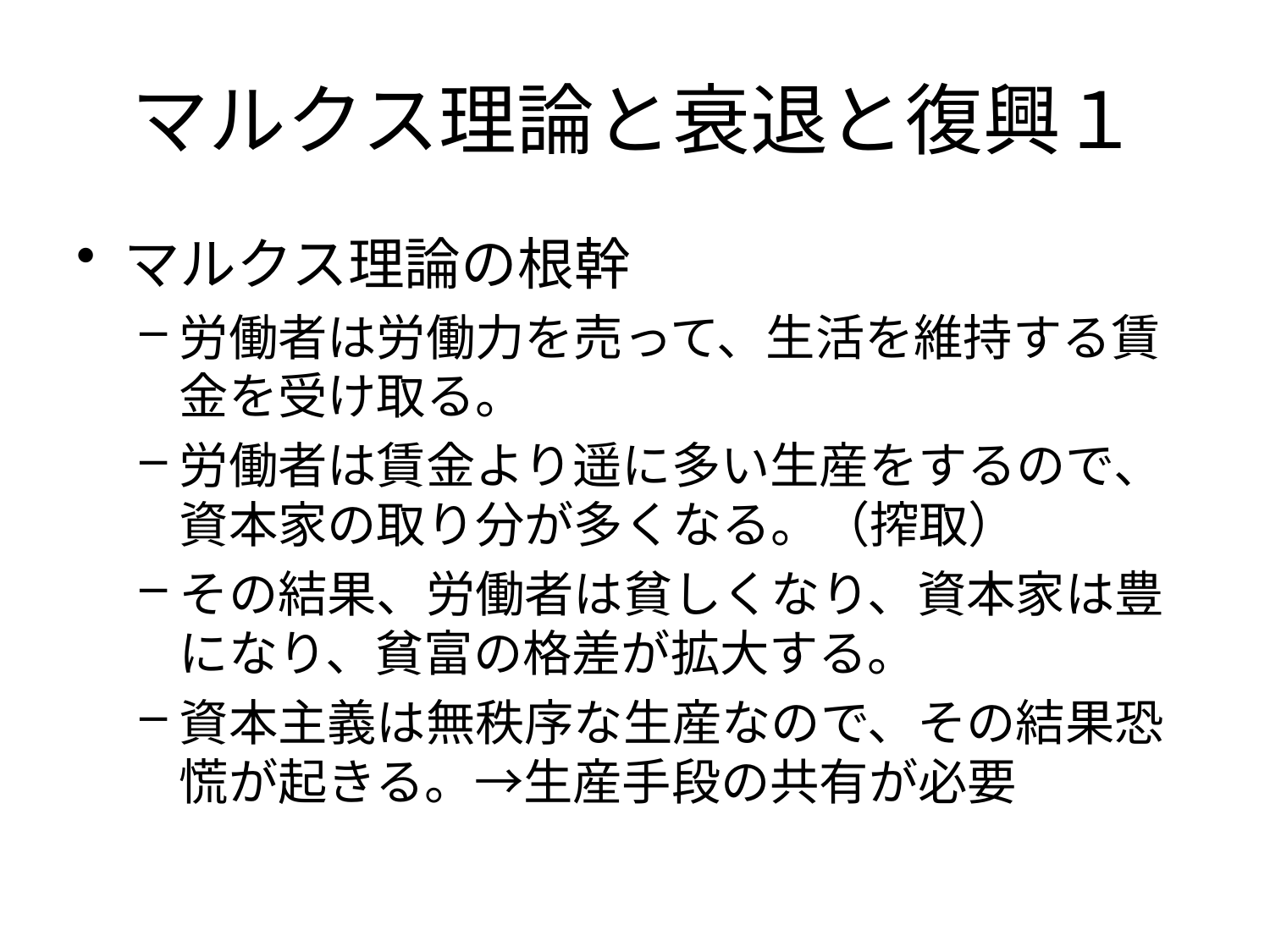

# マルクス理論と衰退と復興１
マルクス理論の根幹
労働者は労働力を売って、生活を維持する賃金を受け取る。
労働者は賃金より遥に多い生産をするので、資本家の取り分が多くなる。（搾取）
その結果、労働者は貧しくなり、資本家は豊になり、貧富の格差が拡大する。
資本主義は無秩序な生産なので、その結果恐慌が起きる。→生産手段の共有が必要